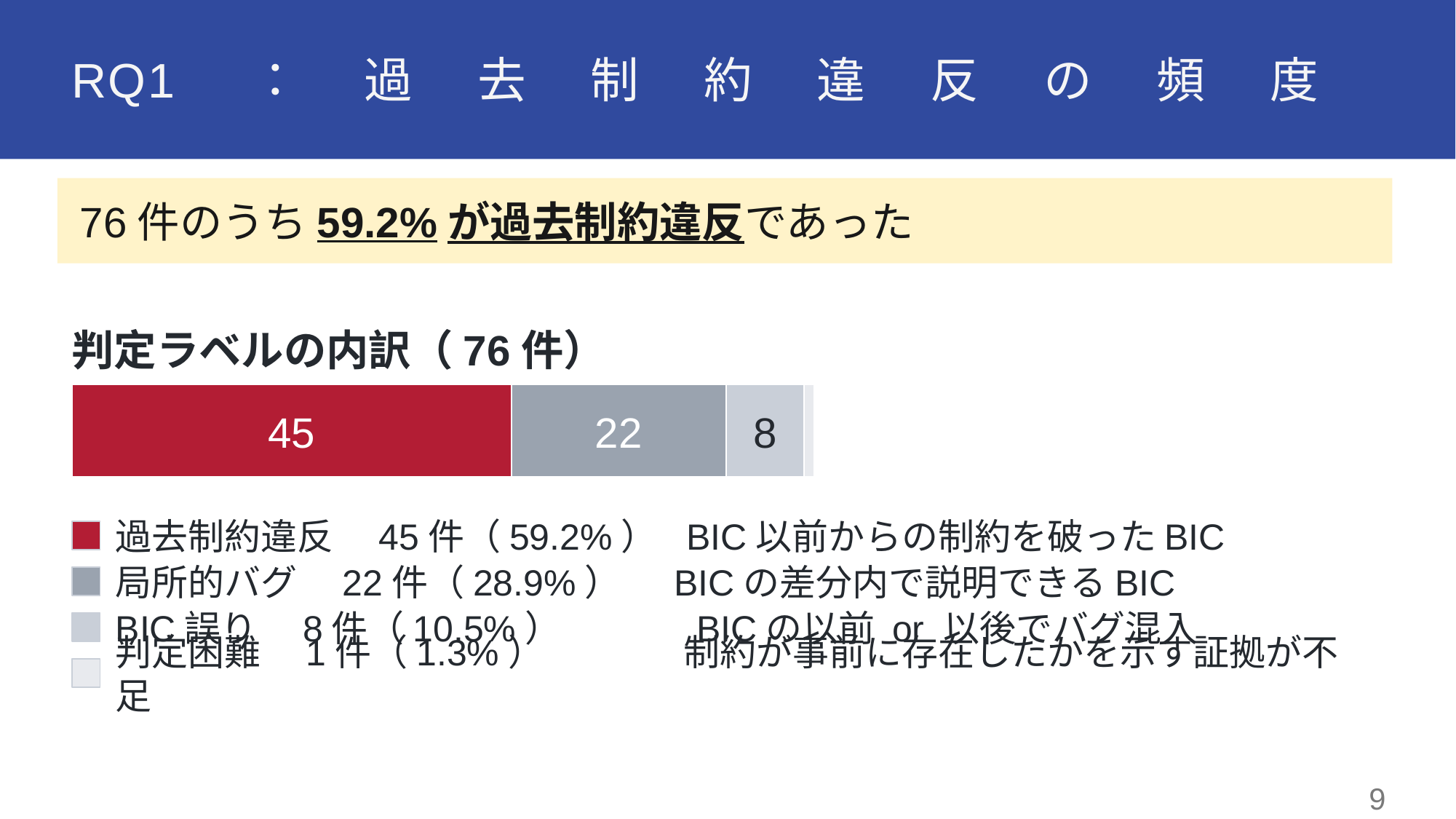

# RQ1：過去制約違反の頻度
 76件のうち59.2%が過去制約違反であった
判定ラベルの内訳（76件）

45

22

8

過去制約違反　45件（59.2%）   BIC以前からの制約を破ったBIC

局所的バグ　22件（28.9%）       BICの差分内で説明できるBIC

BIC誤り　8件（10.5%）　　　   BICの以前 or 以後でバグ混入

判定困難　1件（1.3%）　　　    制約が事前に存在したかを示す証拠が不足

9